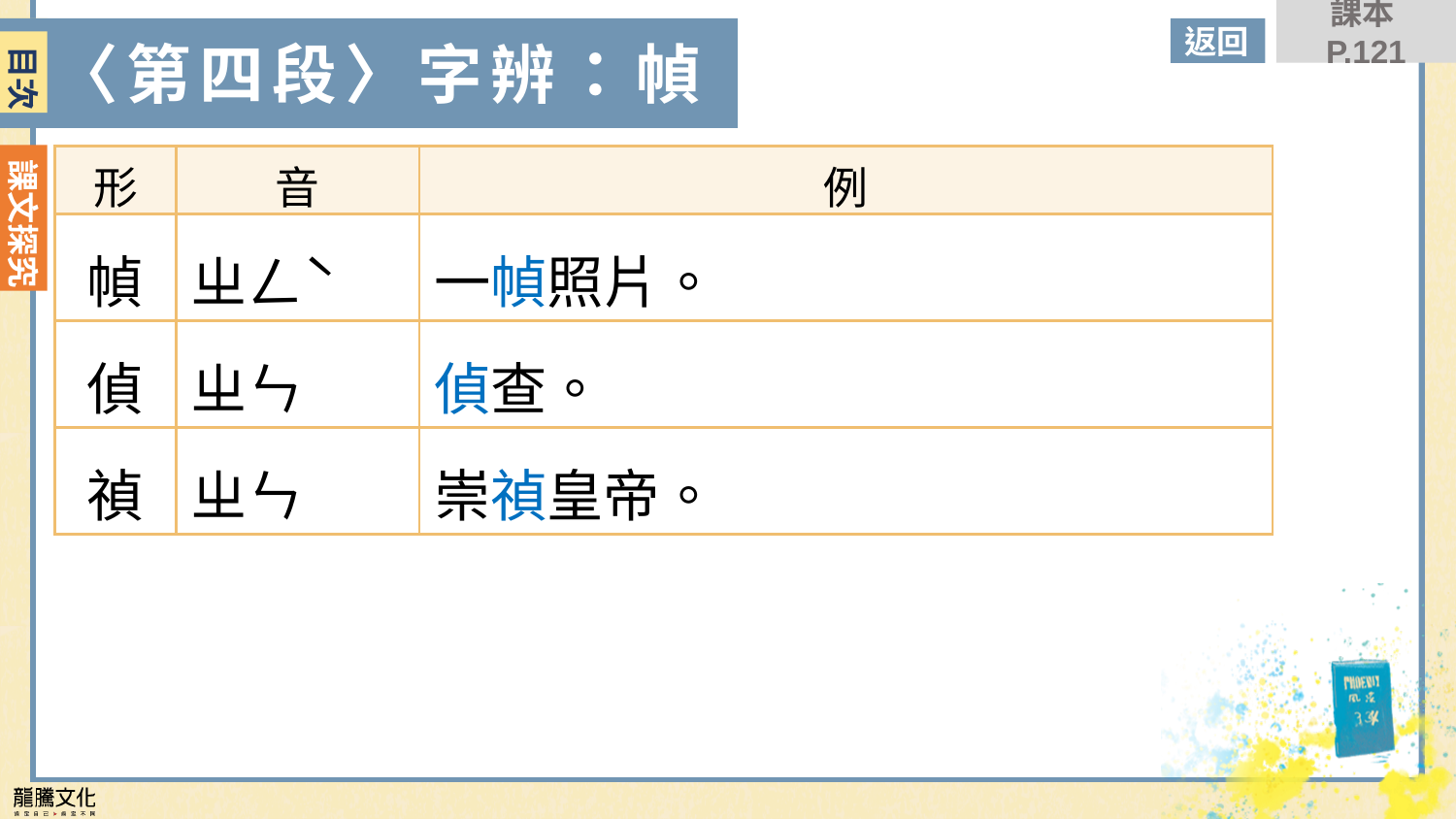

課本P.121
目次

返回
〈第四段〉字辨：幀
目次
| 形 | 音 | 例 |
| --- | --- | --- |
| 幀 | ㄓㄥˋ | 一幀照片。 |
| 偵 | ㄓㄣ | 偵查。 |
| 禎 | ㄓㄣ | 崇禎皇帝。 |